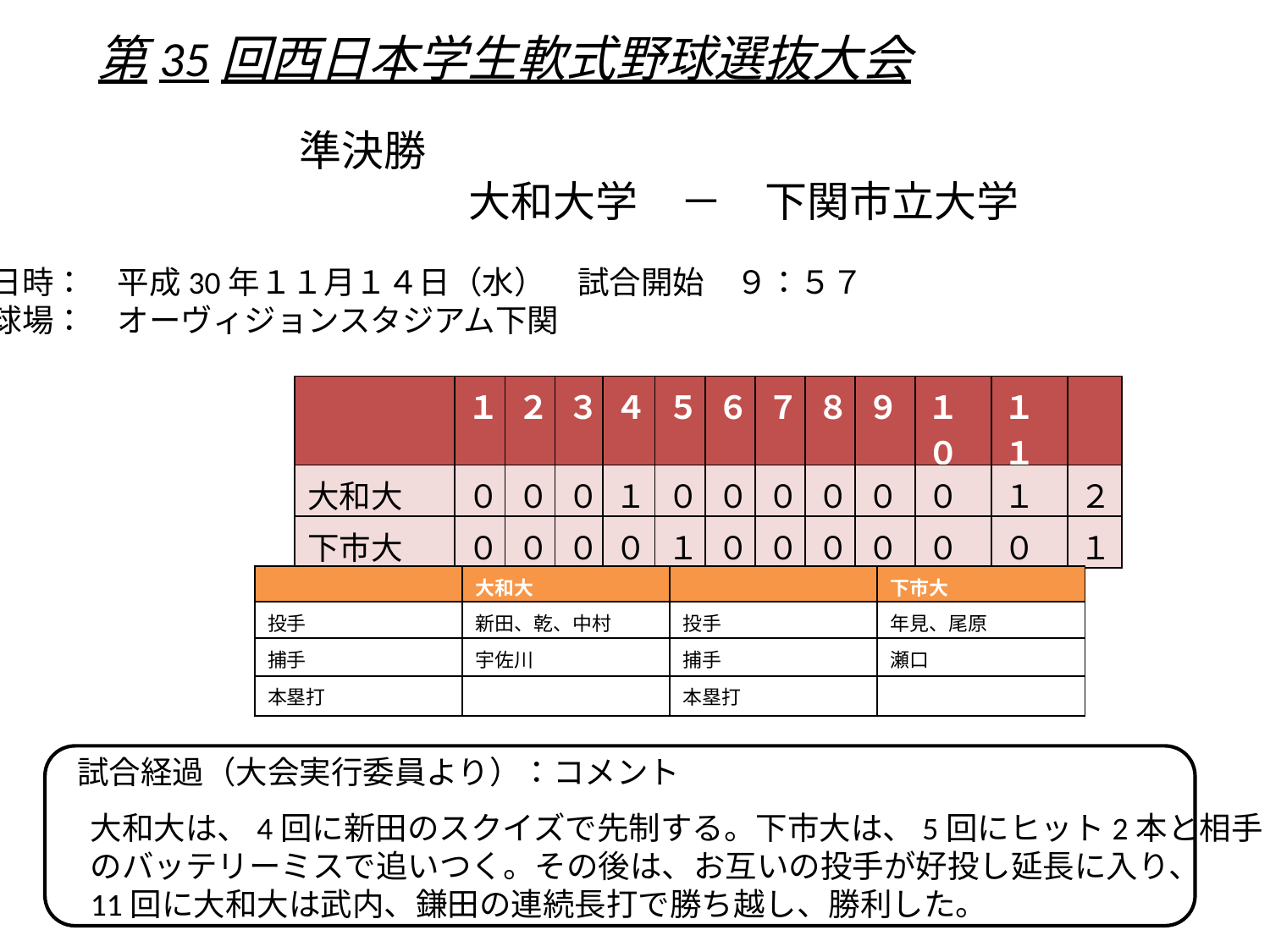

# 第35回西日本学生軟式野球選抜大会
　　準決勝
　　　　　　大和大学　－　下関市立大学
日時：　平成30年１１月１４日（水）　試合開始　９：５７
球場：　オーヴィジョンスタジアム下関
|  | １ | ２ | ３ | ４ | ５ | ６ | ７ | ８ | ９ | １０ | １１ |  |
| --- | --- | --- | --- | --- | --- | --- | --- | --- | --- | --- | --- | --- |
| 大和大 | ０ | ０ | ０ | １ | ０ | ０ | ０ | ０ | ０ | ０ | １ | ２ |
| 下市大 | ０ | ０ | ０ | ０ | １ | ０ | ０ | ０ | ０ | ０ | ０ | １ |
|  | 大和大 |  | 下市大 |
| --- | --- | --- | --- |
| 投手 | 新田、乾、中村 | 投手 | 年見、尾原 |
| 捕手 | 宇佐川 | 捕手 | 瀬口 |
| 本塁打 |  | 本塁打 |  |

試合経過（大会実行委員より）：コメント
大和大は、4回に新田のスクイズで先制する。下市大は、5回にヒット2本と相手
のバッテリーミスで追いつく。その後は、お互いの投手が好投し延長に入り、
11回に大和大は武内、鎌田の連続長打で勝ち越し、勝利した。